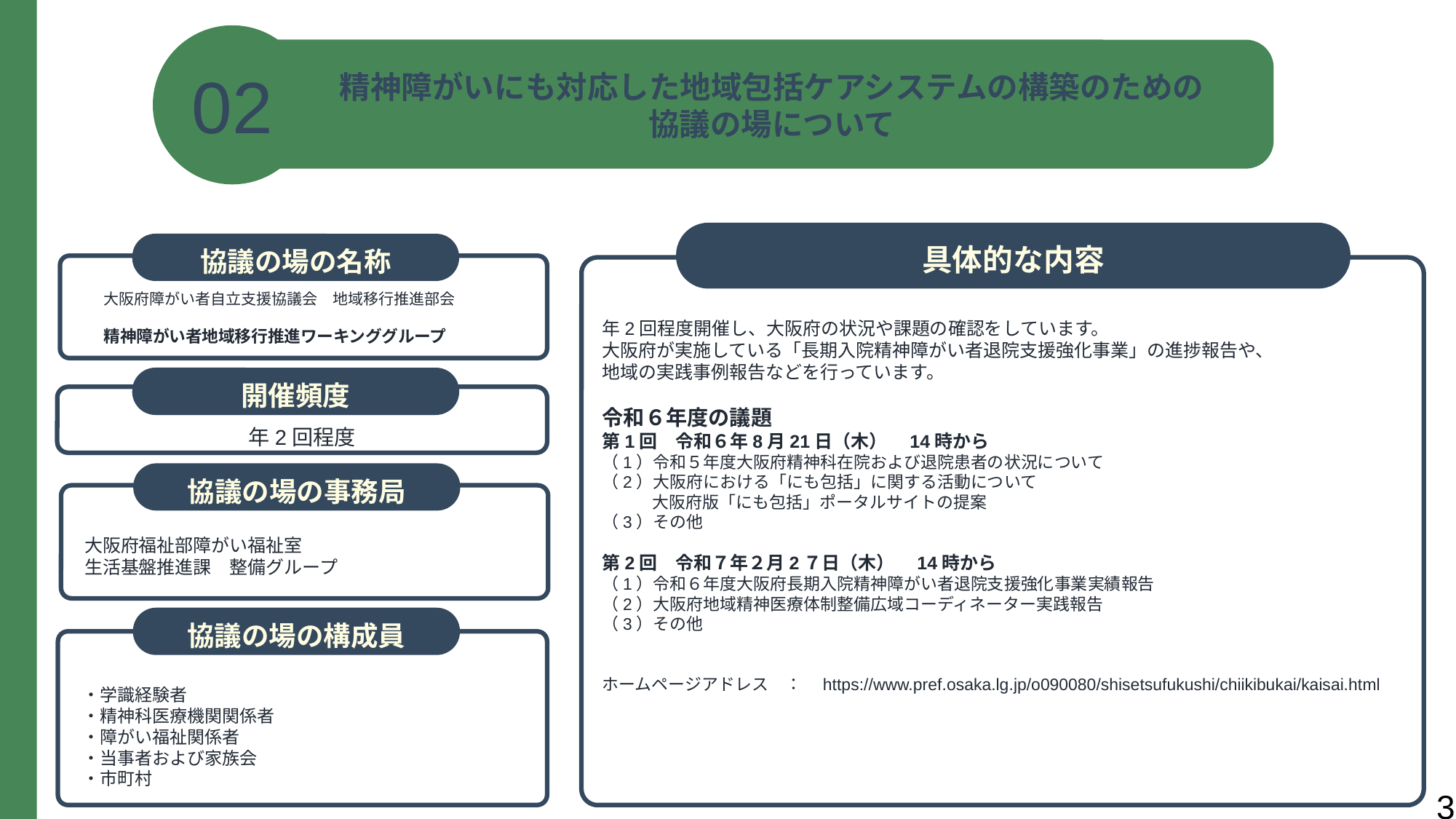

02

精神障がいにも対応した地域包括ケアシステムの構築のための
協議の場について
具体的な内容
協議の場の名称

大阪府障がい者自立支援協議会　地域移行推進部会
精神障がい者地域移行推進ワーキンググループ
年2回程度開催し、大阪府の状況や課題の確認をしています。
大阪府が実施している「長期入院精神障がい者退院支援強化事業」の進捗報告や、
地域の実践事例報告などを行っています。

令和６年度の議題
第1回　令和６年8月21日（木）　14時から
（1）令和５年度大阪府精神科在院および退院患者の状況について
（2）大阪府における「にも包括」に関する活動について
　　　大阪府版「にも包括」ポータルサイトの提案
（3）その他

第2回　令和７年２月2７日（木）　14時から
（1）令和６年度大阪府長期入院精神障がい者退院支援強化事業実績報告
（2）大阪府地域精神医療体制整備広域コーディネーター実践報告
（3）その他

ホームページアドレス　：　https://www.pref.osaka.lg.jp/o090080/shisetsufukushi/chiikibukai/kaisai.html

開催頻度

年2回程度
協議の場の事務局

大阪府福祉部障がい福祉室
生活基盤推進課　整備グループ

協議の場の構成員

・学識経験者
・精神科医療機関関係者
・障がい福祉関係者
・当事者および家族会
・市町村